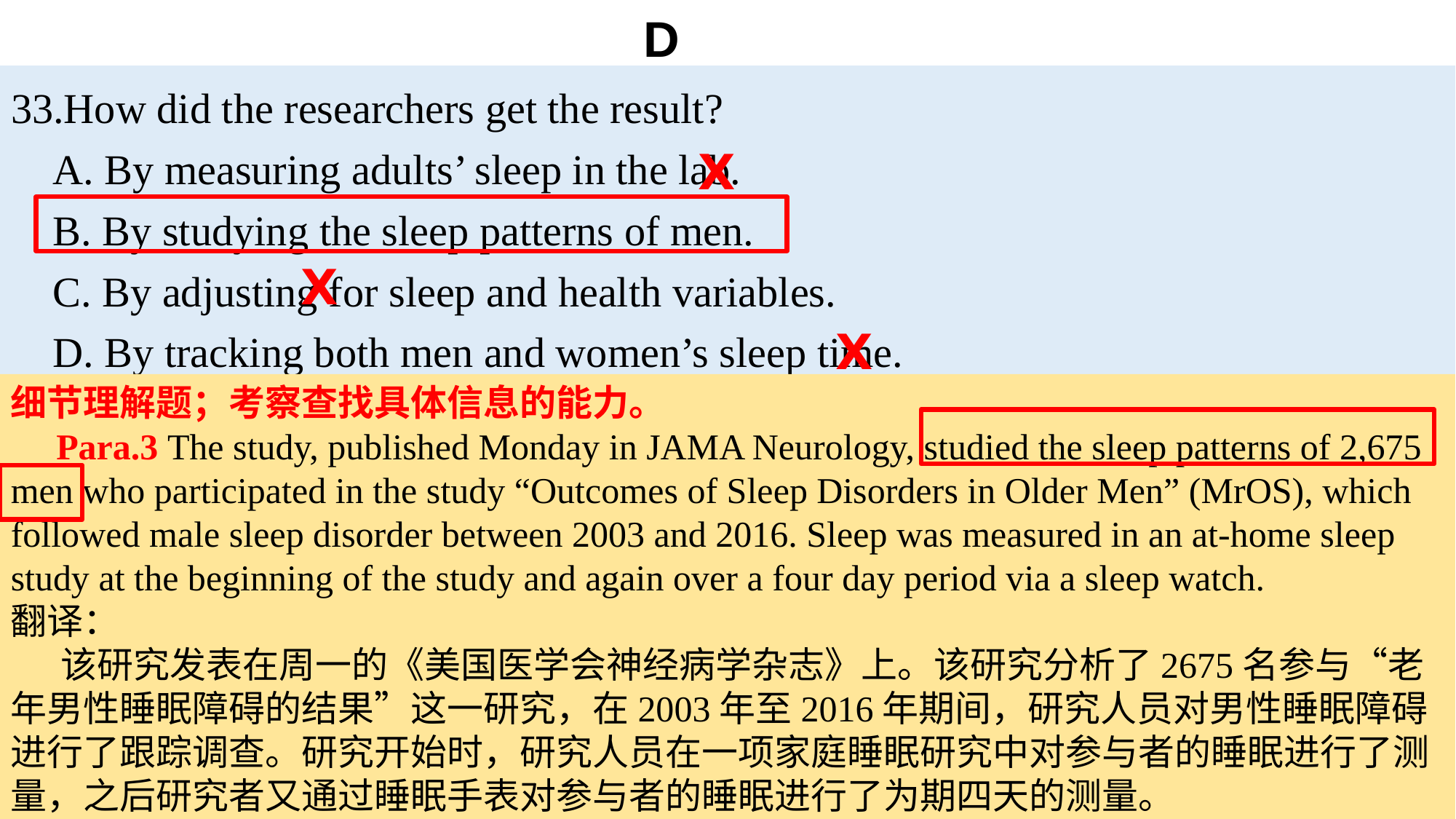

# D
33.How did the researchers get the result?
    A. By measuring adults’ sleep in the lab.
    B. By studying the sleep patterns of men.
    C. By adjusting for sleep and health variables.
    D. By tracking both men and women’s sleep time.

X

X
X
细节理解题；考察查找具体信息的能力。
     Para.3 The study, published Monday in JAMA Neurology, studied the sleep patterns of 2,675 men who participated in the study “Outcomes of Sleep Disorders in Older Men” (MrOS), which followed male sleep disorder between 2003 and 2016. Sleep was measured in an at-home sleep study at the beginning of the study and again over a four day period via a sleep watch.
翻译：
     该研究发表在周一的《美国医学会神经病学杂志》上。该研究分析了2675名参与“老年男性睡眠障碍的结果”这一研究，在2003年至2016年期间，研究人员对男性睡眠障碍进行了跟踪调查。研究开始时，研究人员在一项家庭睡眠研究中对参与者的睡眠进行了测量，之后研究者又通过睡眠手表对参与者的睡眠进行了为期四天的测量。